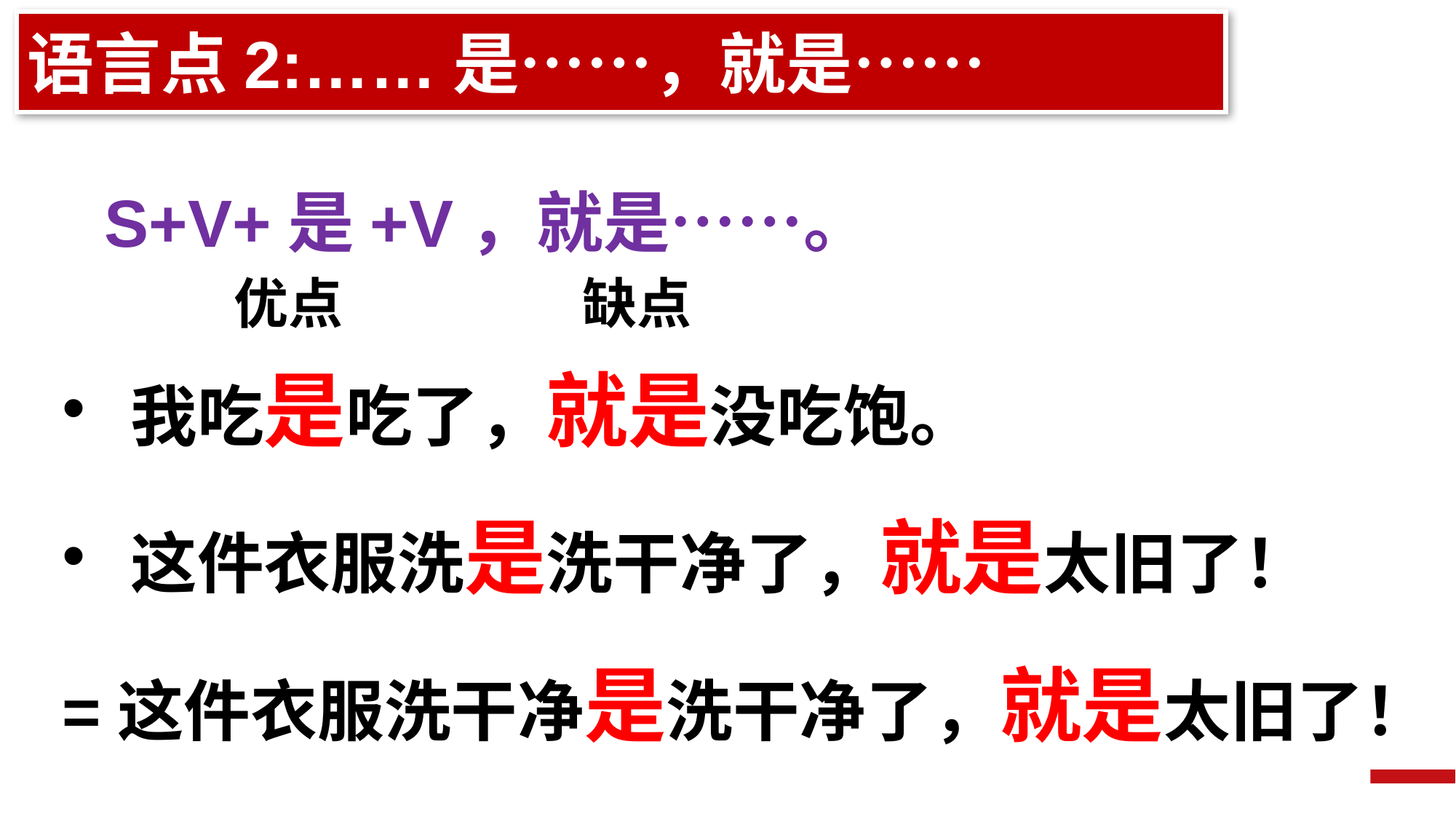

语言点2:……是……，就是……
S+V+是+V，就是……。
优点
缺点
我吃是吃了，就是没吃饱。
这件衣服洗是洗干净了，就是太旧了！
=这件衣服洗干净是洗干净了，就是太旧了！